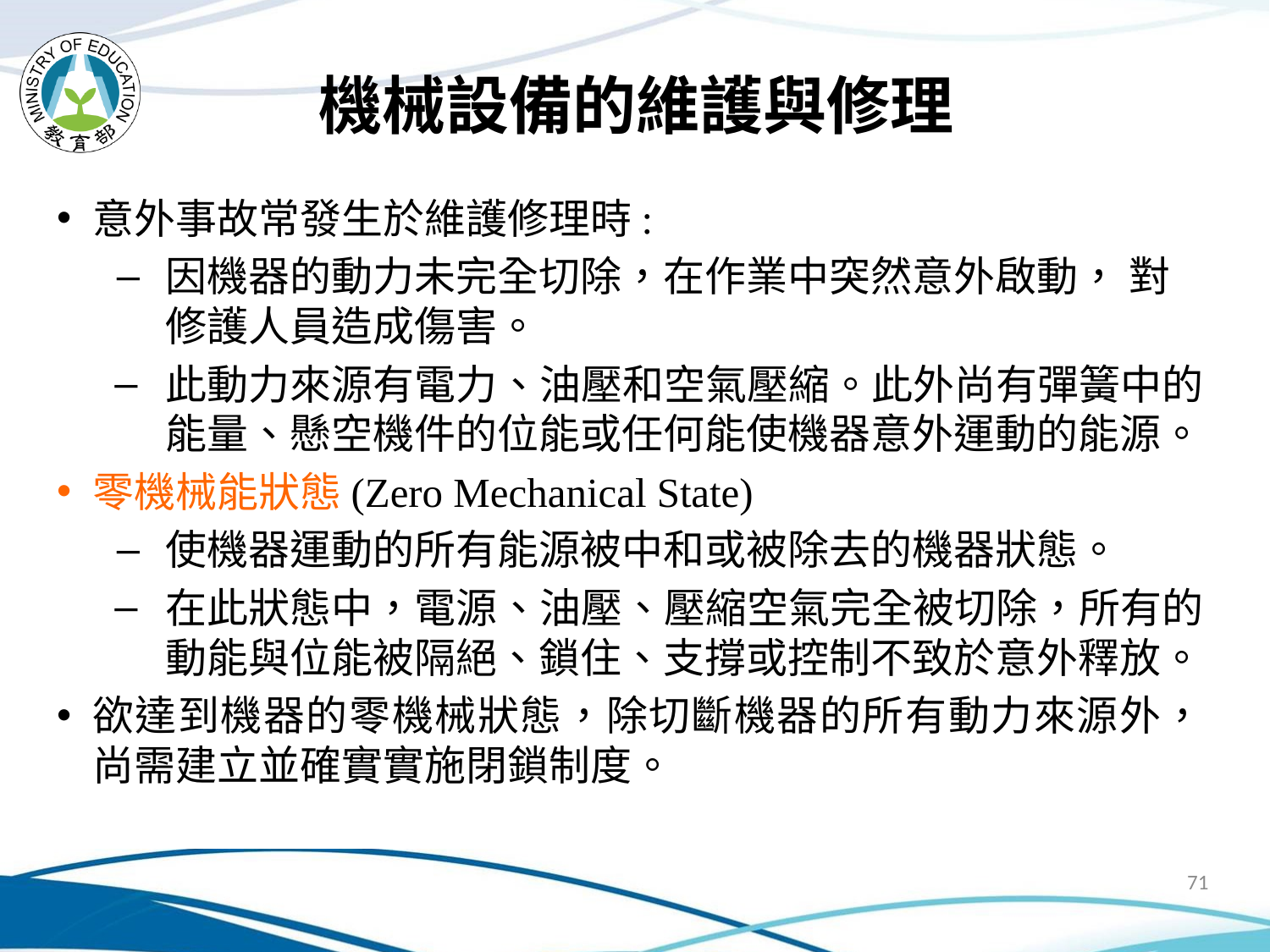

# 機械設備的維護與修理
意外事故常發生於維護修理時:
因機器的動力未完全切除，在作業中突然意外啟動， 對修護人員造成傷害。
此動力來源有電力、油壓和空氣壓縮。此外尚有彈簧中的能量、懸空機件的位能或任何能使機器意外運動的能源。
零機械能狀態(Zero Mechanical State)
使機器運動的所有能源被中和或被除去的機器狀態。
在此狀態中，電源、油壓、壓縮空氣完全被切除，所有的動能與位能被隔絕、鎖住、支撐或控制不致於意外釋放。
欲達到機器的零機械狀態，除切斷機器的所有動力來源外，尚需建立並確實實施閉鎖制度。

71